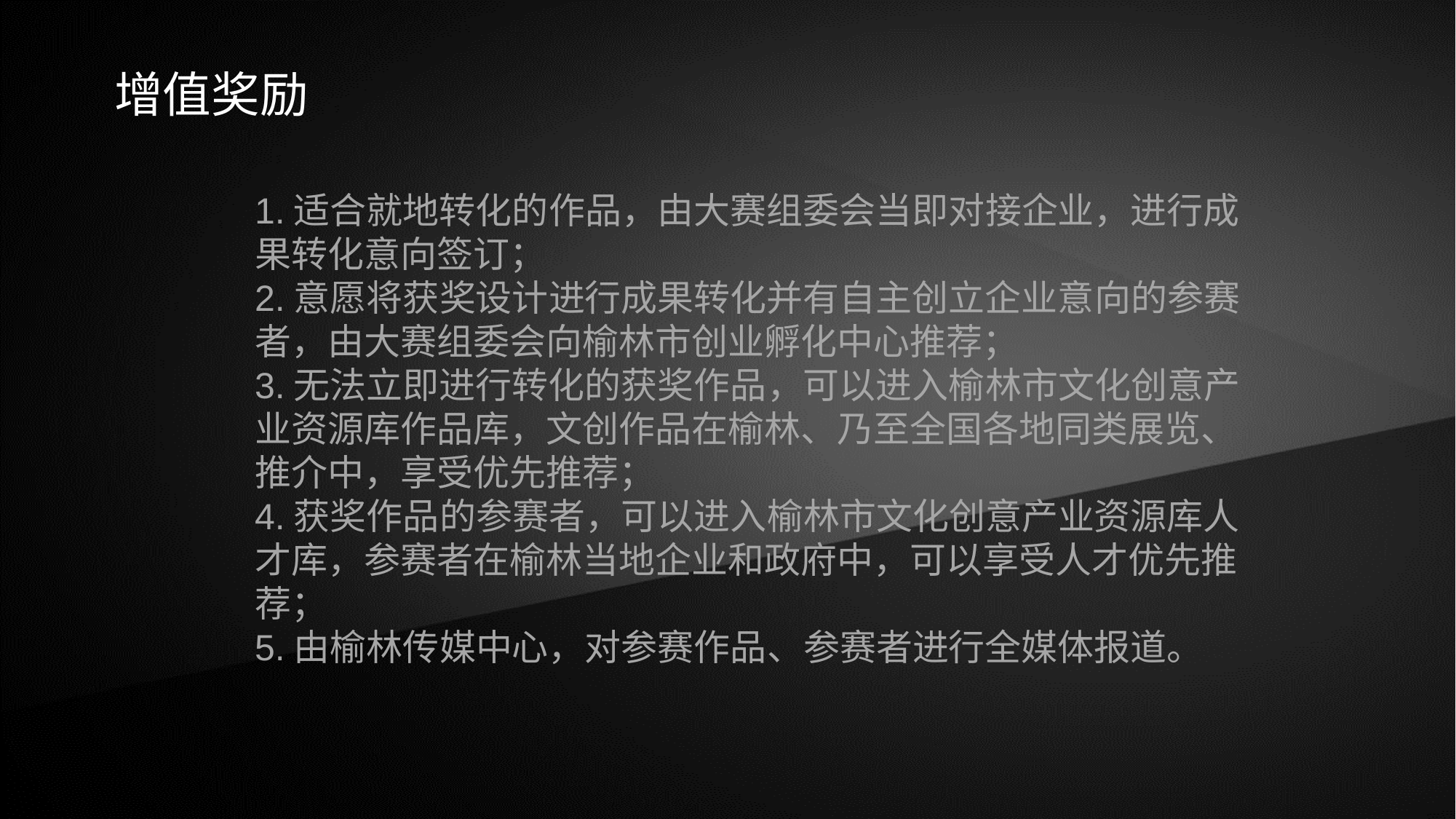

增值奖励
1.适合就地转化的作品，由大赛组委会当即对接企业，进行成果转化意向签订；
2.意愿将获奖设计进行成果转化并有自主创立企业意向的参赛者，由大赛组委会向榆林市创业孵化中心推荐；
3.无法立即进行转化的获奖作品，可以进入榆林市文化创意产业资源库作品库，文创作品在榆林、乃至全国各地同类展览、推介中，享受优先推荐；
4.获奖作品的参赛者，可以进入榆林市文化创意产业资源库人才库，参赛者在榆林当地企业和政府中，可以享受人才优先推荐；
5.由榆林传媒中心，对参赛作品、参赛者进行全媒体报道。